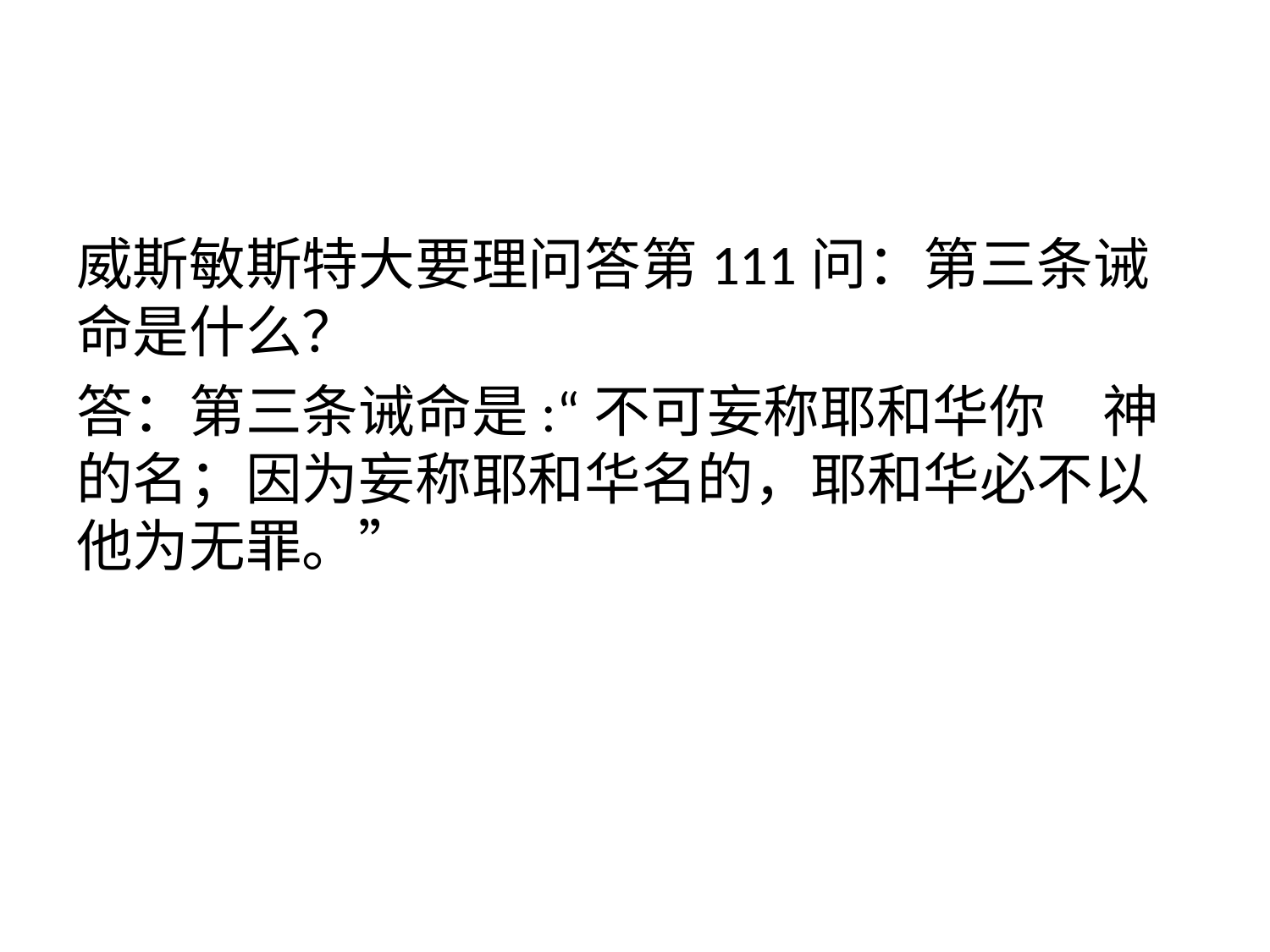

#
威斯敏斯特大要理问答第111问：第三条诫命是什么？
答：第三条诫命是:“不可妄称耶和华你　神的名；因为妄称耶和华名的，耶和华必不以他为无罪。”